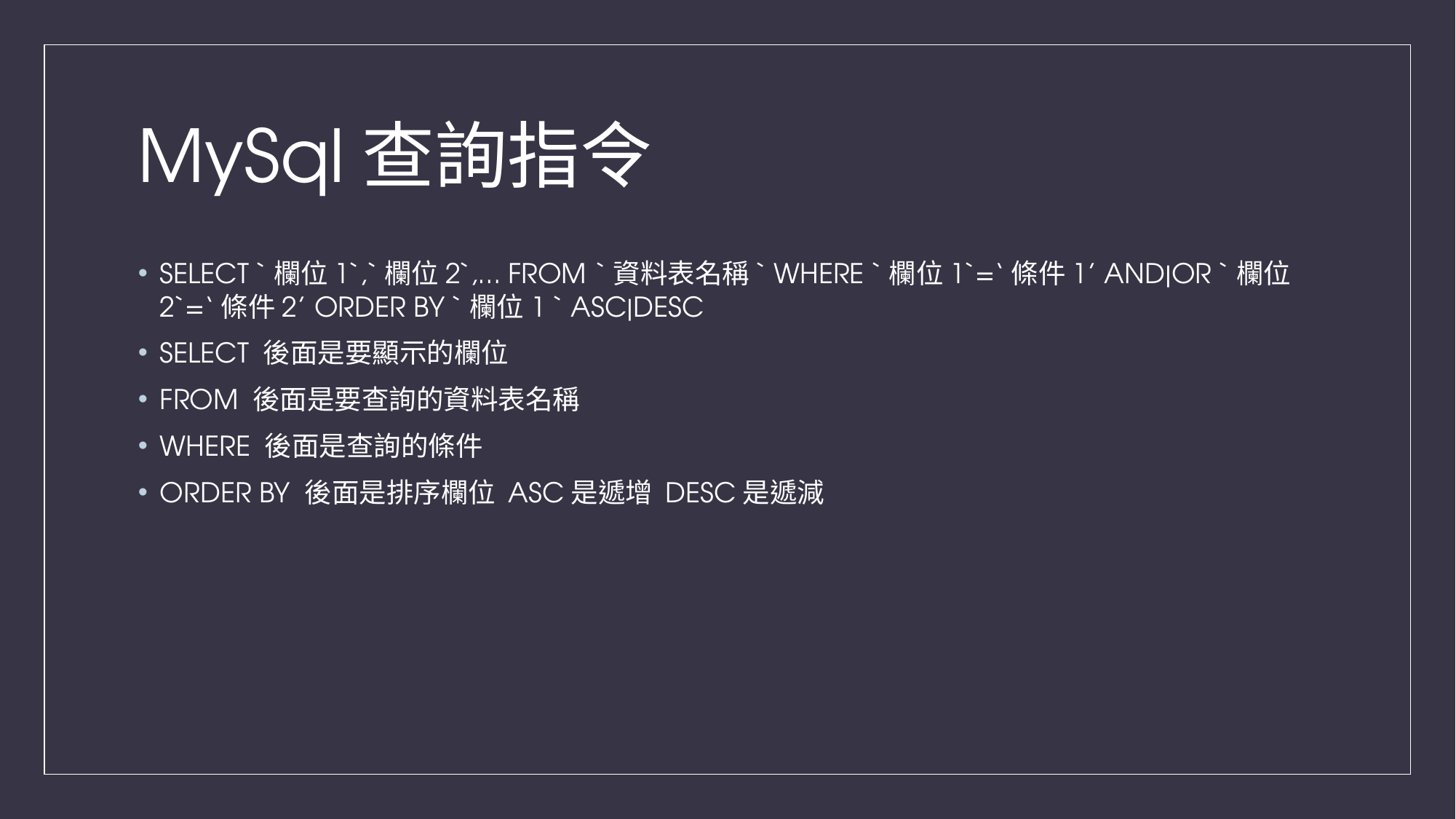

# MySql查詢指令
SELECT `欄位1`,`欄位2`,… FROM 	`資料表名稱` WHERE `欄位1`=‘條件1’ AND|OR `欄位2`=‘條件2’ ORDER BY `欄位1 ` ASC|DESC
SELECT 後面是要顯示的欄位
FROM 後面是要查詢的資料表名稱
WHERE 後面是查詢的條件
ORDER BY 後面是排序欄位 ASC是遞增 DESC是遞減